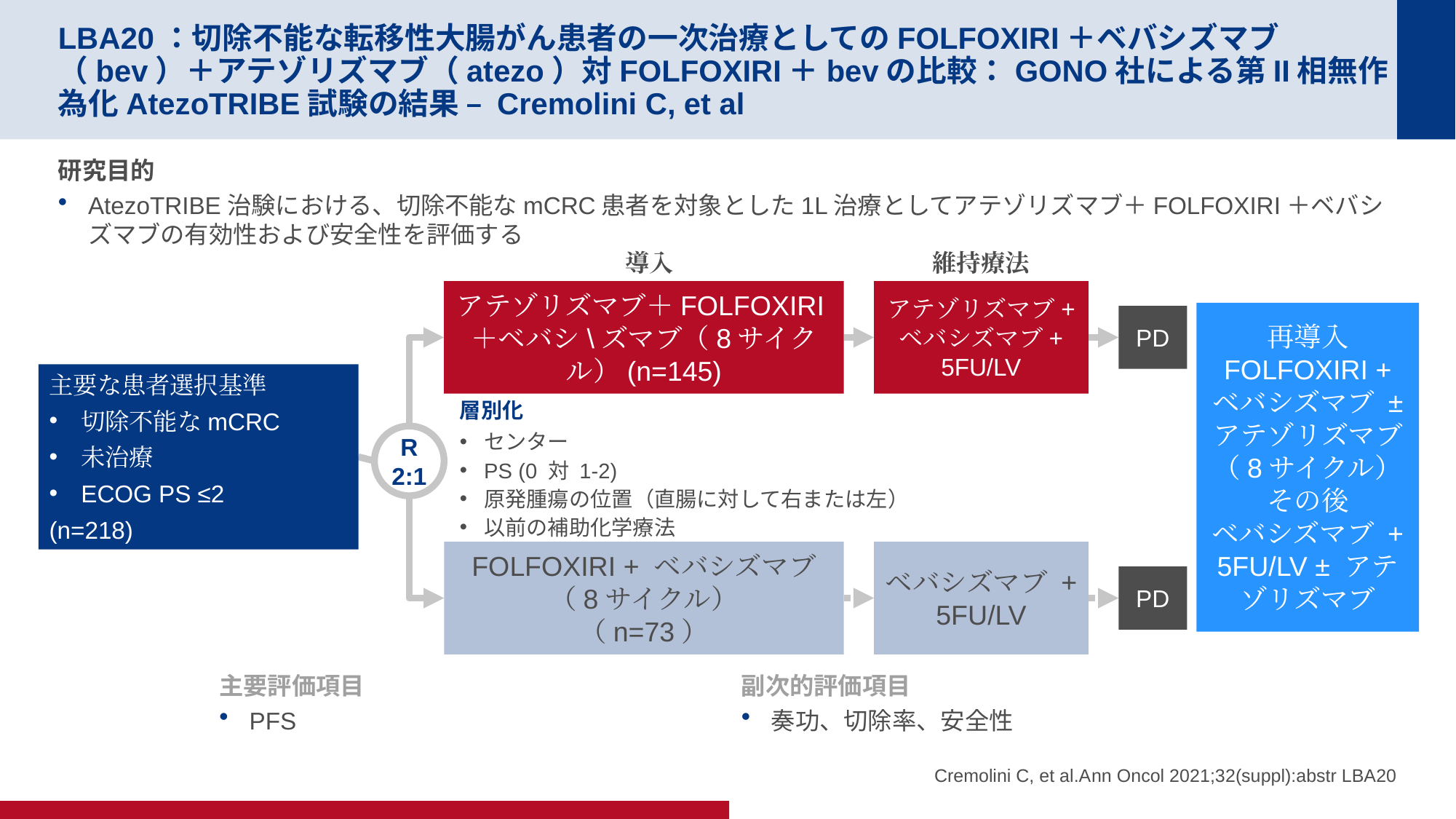

# LBA20：切除不能な転移性大腸がん患者の一次治療としてのFOLFOXIRI＋ベバシズマブ（bev）＋アテゾリズマブ（atezo）対FOLFOXIRI＋bevの比較：GONO社による第II相無作為化AtezoTRIBE試験の結果 – Cremolini C, et al
研究目的
AtezoTRIBE治験における、切除不能なmCRC患者を対象とした1L治療としてアテゾリズマブ＋FOLFOXIRI＋ベバシズマブの有効性および安全性を評価する
導入
維持療法
アテゾリズマブ＋FOLFOXIRI＋ベバシ\ズマブ（8サイクル）(n=145)
アテゾリズマブ+
ベバシズマブ+
5FU/LV
再導入
FOLFOXIRI +
ベバシズマブ ±
アテゾリズマブ
（8サイクル）その後
ベバシズマブ +
5FU/LV ± アテゾリズマブ
PD
主要な患者選択基準
切除不能なmCRC
未治療
ECOG PS ≤2
(n=218)
層別化
センター
PS (0 対 1-2)
原発腫瘍の位置（直腸に対して右または左）
以前の補助化学療法

R
2:1
FOLFOXIRI + ベバシズマブ
（8サイクル）
（n=73）
ベバシズマブ +
5FU/LV
PD
主要評価項目
PFS
副次的評価項目
奏功、切除率、安全性
Cremolini C, et al.Ann Oncol 2021;32(suppl):abstr LBA20